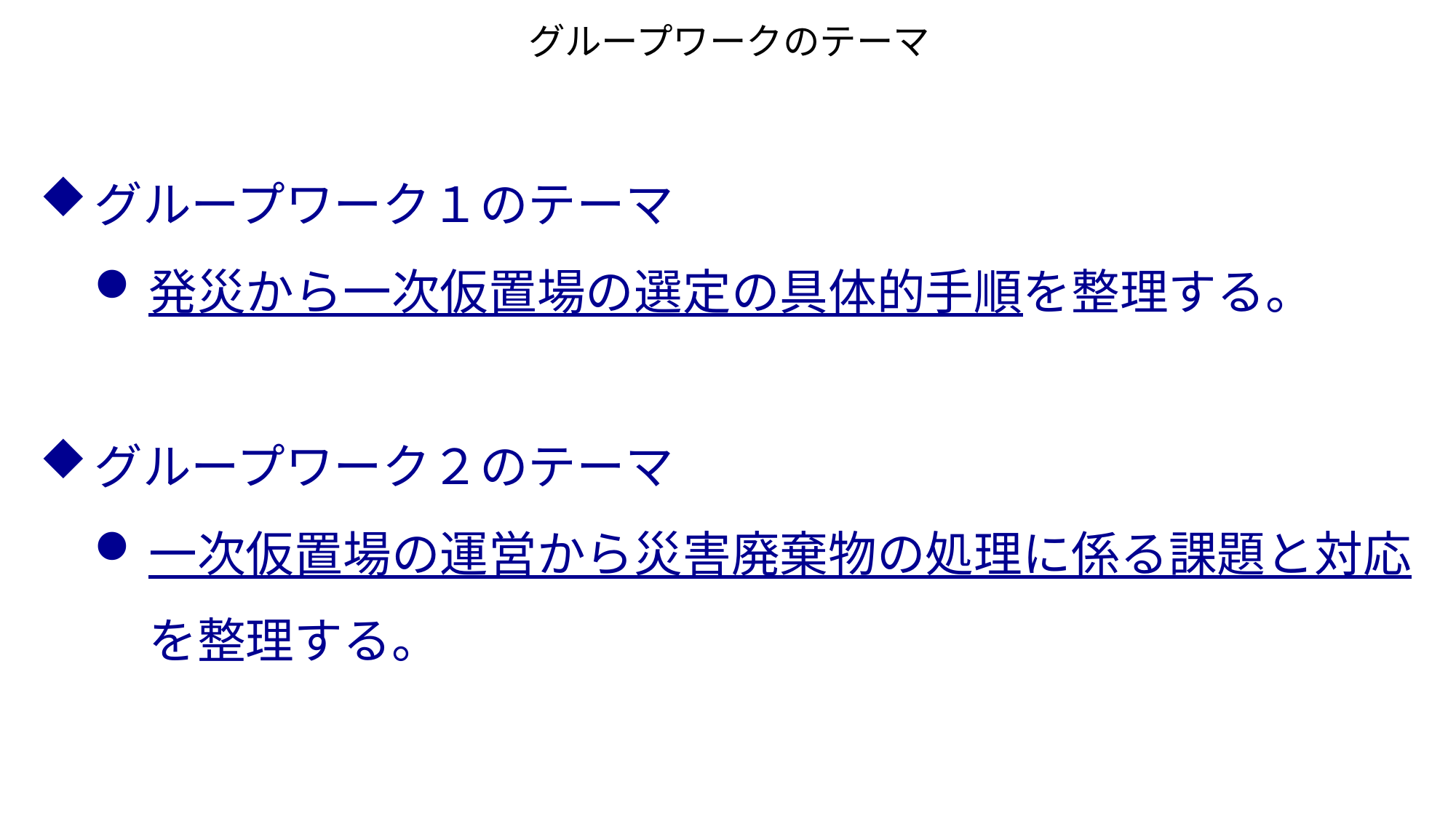

# グループワークのテーマ
グループワーク１のテーマ
発災から一次仮置場の選定の具体的手順を整理する。

グループワーク２のテーマ
一次仮置場の運営から災害廃棄物の処理に係る課題と対応を整理する。